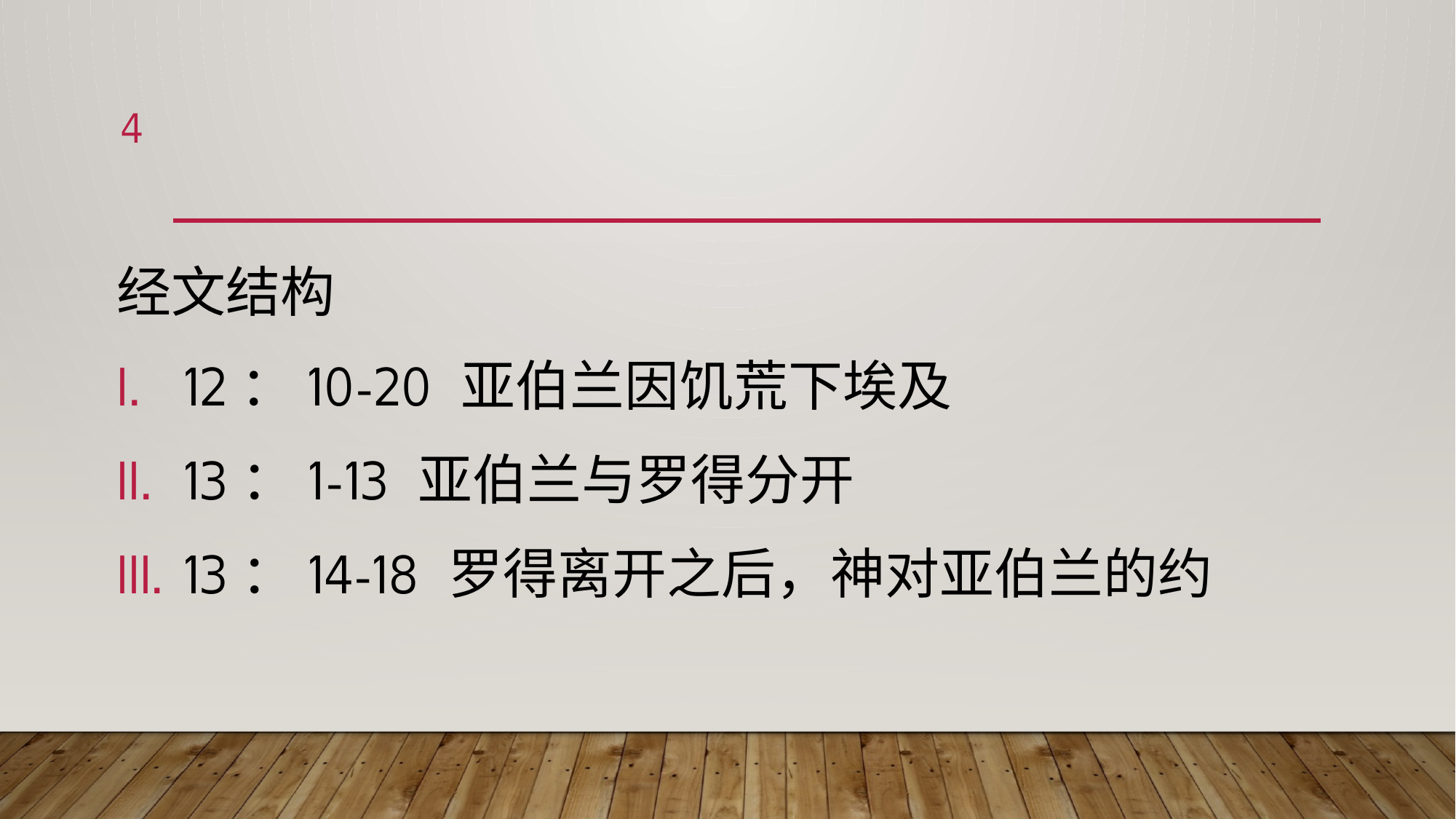

4
经文结构
12：10-20 亚伯兰因饥荒下埃及
13：1-13 亚伯兰与罗得分开
13：14-18 罗得离开之后，神对亚伯兰的约